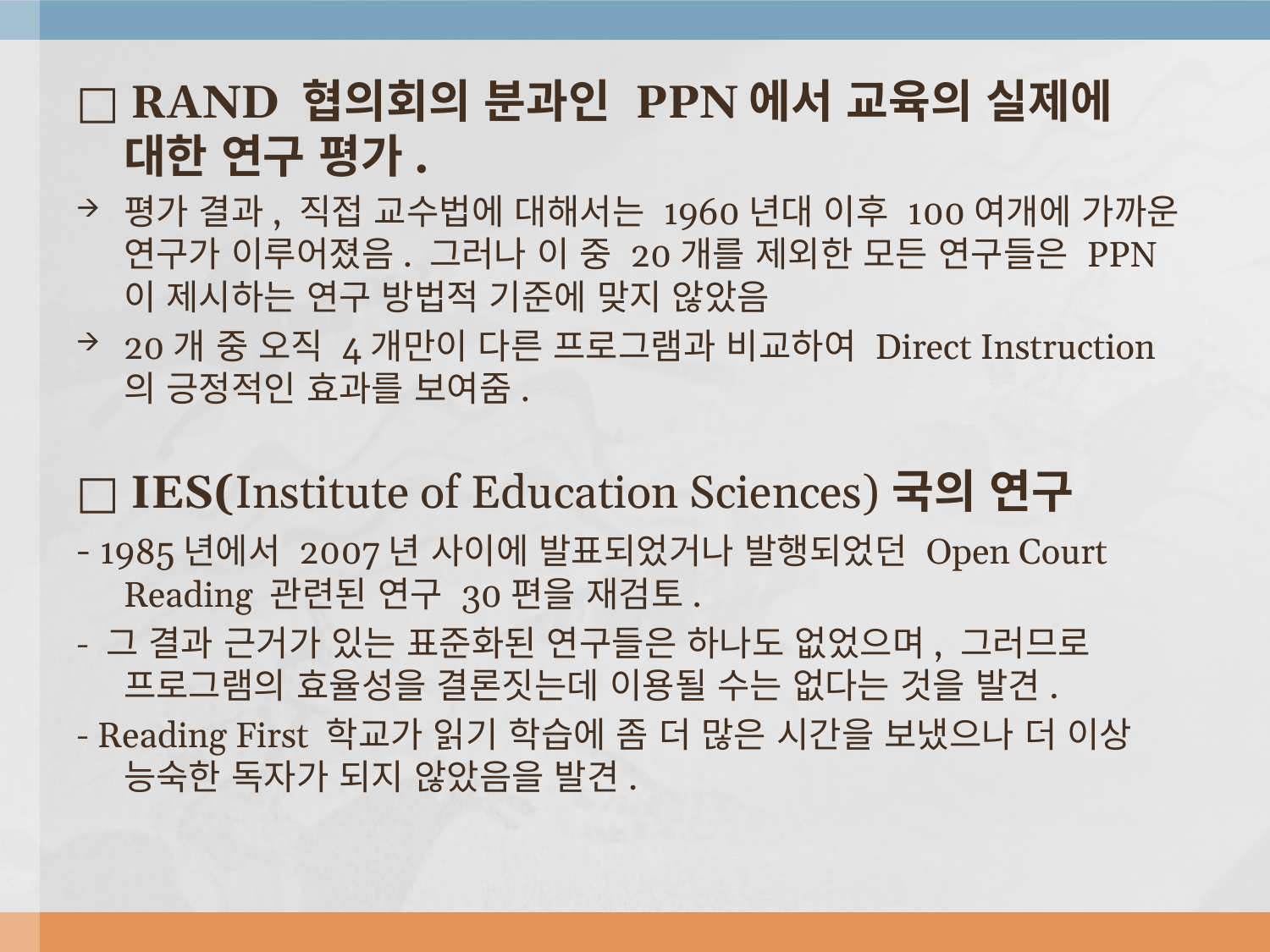

□ RAND 협의회의 분과인 PPN에서 교육의 실제에 대한 연구 평가.
평가 결과, 직접 교수법에 대해서는 1960년대 이후 100여개에 가까운 연구가 이루어졌음. 그러나 이 중 20개를 제외한 모든 연구들은 PPN이 제시하는 연구 방법적 기준에 맞지 않았음
20개 중 오직 4개만이 다른 프로그램과 비교하여 Direct Instruction의 긍정적인 효과를 보여줌.

□ IES(Institute of Education Sciences)국의 연구
- 1985년에서 2007년 사이에 발표되었거나 발행되었던 Open Court Reading 관련된 연구 30편을 재검토.
- 그 결과 근거가 있는 표준화된 연구들은 하나도 없었으며, 그러므로 프로그램의 효율성을 결론짓는데 이용될 수는 없다는 것을 발견.
- Reading First 학교가 읽기 학습에 좀 더 많은 시간을 보냈으나 더 이상 능숙한 독자가 되지 않았음을 발견.